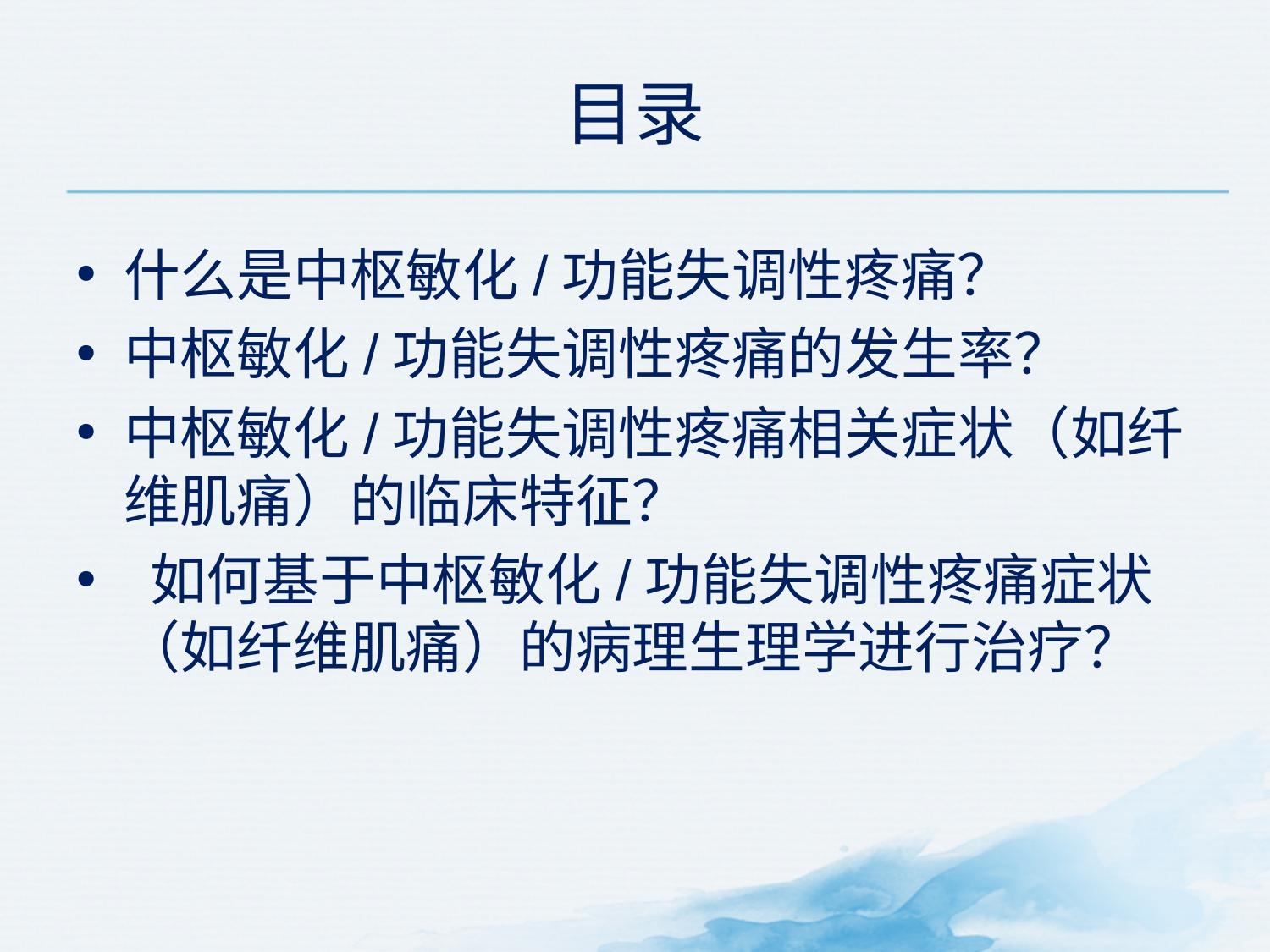

# 目录
什么是中枢敏化/功能失调性疼痛？
中枢敏化/功能失调性疼痛的发生率？
中枢敏化/功能失调性疼痛相关症状（如纤维肌痛）的临床特征？
 如何基于中枢敏化/功能失调性疼痛症状（如纤维肌痛）的病理生理学进行治疗？